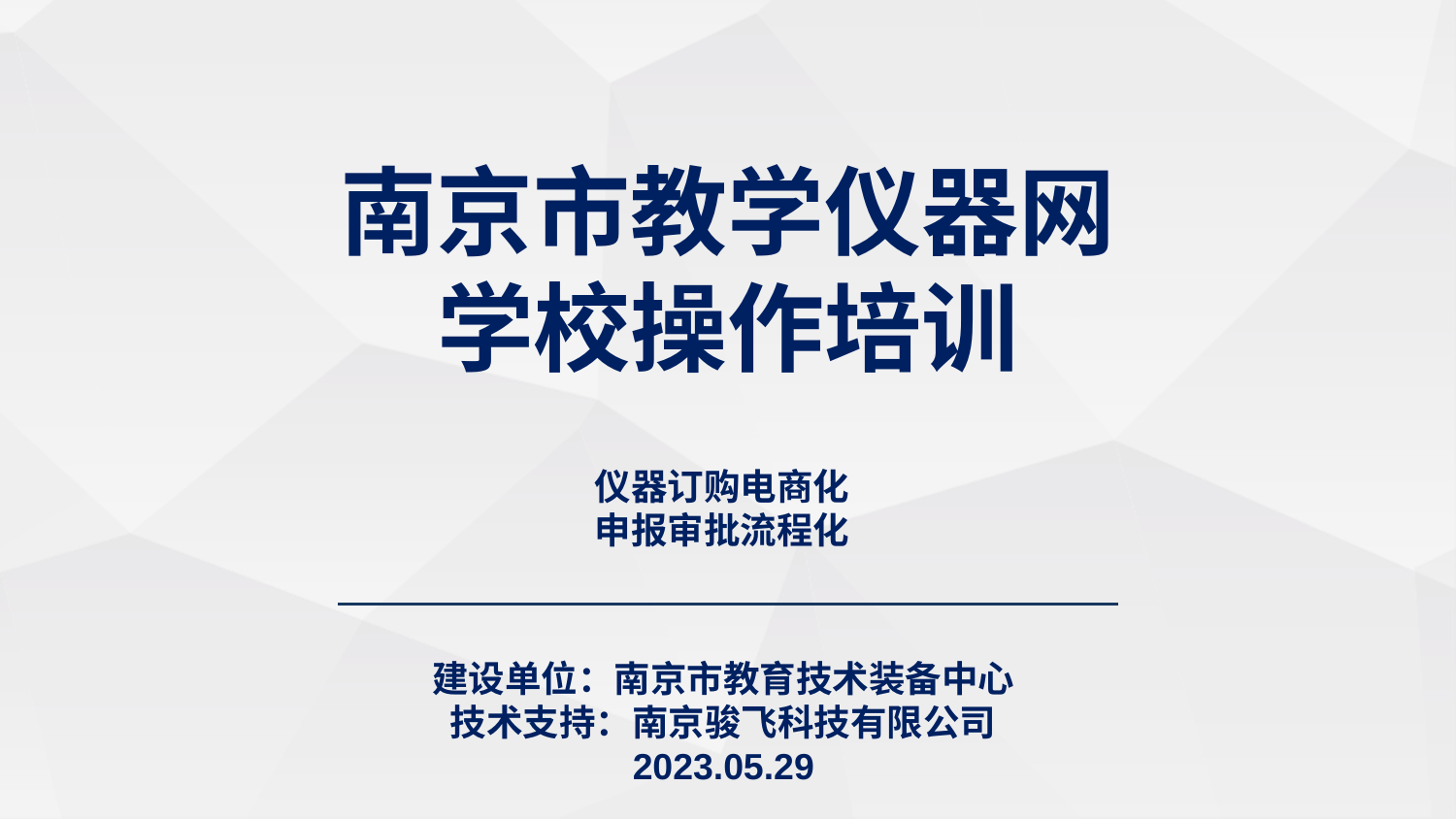

南京市教学仪器网
学校操作培训
仪器订购电商化
申报审批流程化
建设单位：南京市教育技术装备中心
技术支持：南京骏飞科技有限公司
2023.05.29